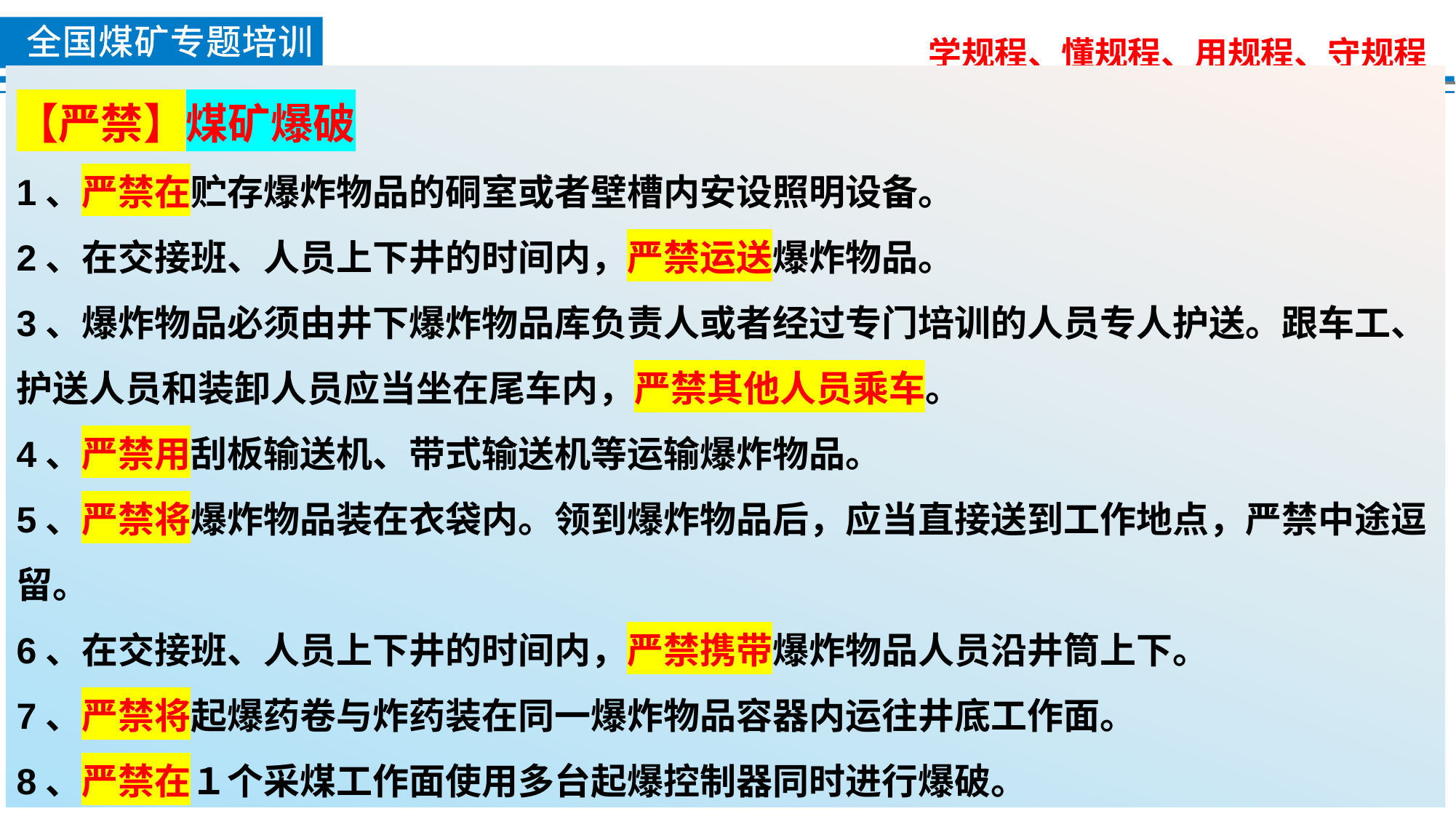

【严禁】煤矿爆破
1、严禁在贮存爆炸物品的硐室或者壁槽内安设照明设备。
2、在交接班、人员上下井的时间内，严禁运送爆炸物品。
3、爆炸物品必须由井下爆炸物品库负责人或者经过专门培训的人员专人护送。跟车工、护送人员和装卸人员应当坐在尾车内，严禁其他人员乘车。
4、严禁用刮板输送机、带式输送机等运输爆炸物品。
5、严禁将爆炸物品装在衣袋内。领到爆炸物品后，应当直接送到工作地点，严禁中途逗留。
6、在交接班、人员上下井的时间内，严禁携带爆炸物品人员沿井筒上下。
7、严禁将起爆药卷与炸药装在同一爆炸物品容器内运往井底工作面。
8、严禁在１个采煤工作面使用多台起爆控制器同时进行爆破。